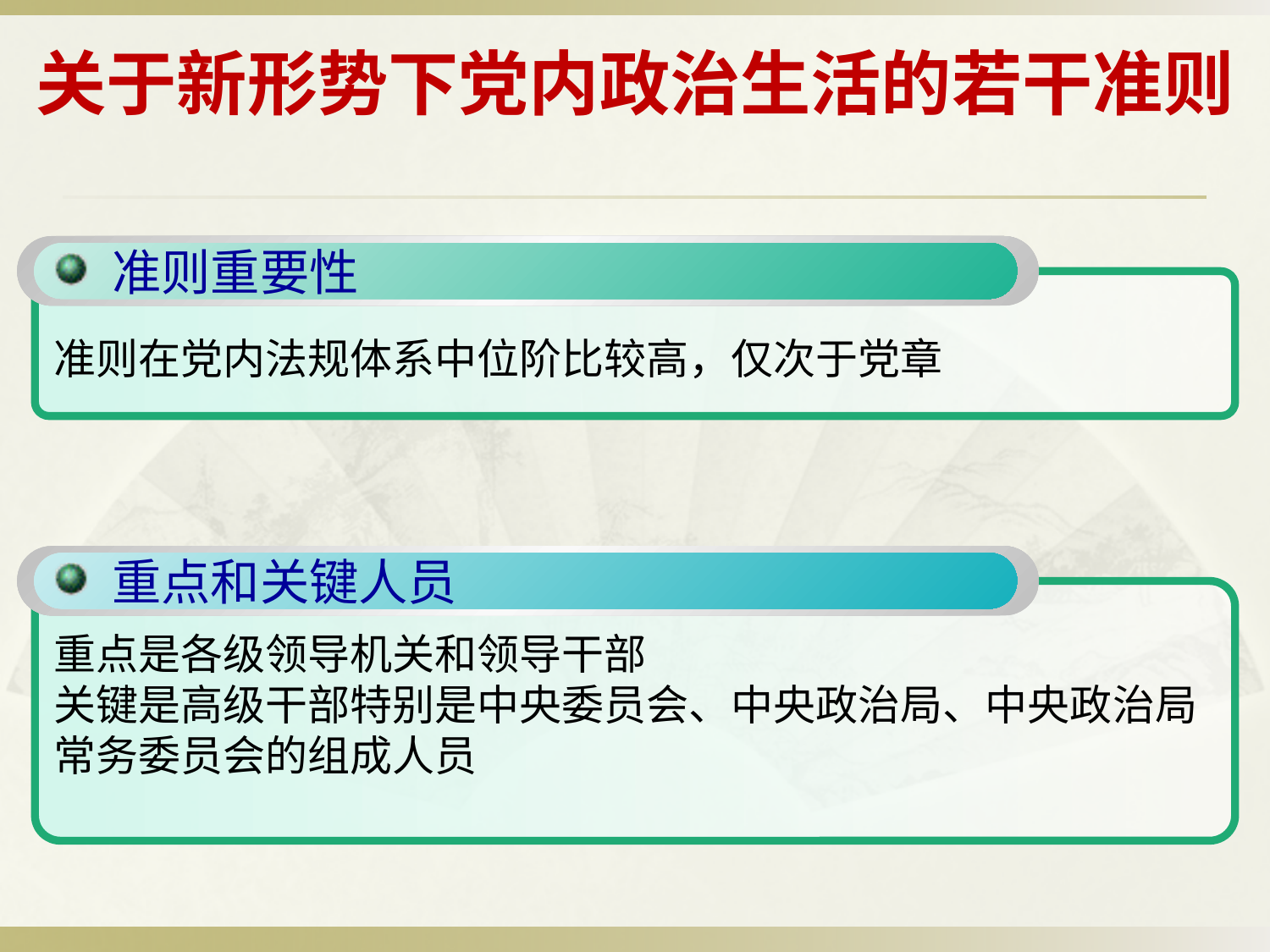

# 关于新形势下党内政治生活的若干准则

 准则重要性

准则在党内法规体系中位阶比较高，仅次于党章

 重点和关键人员

重点是各级领导机关和领导干部
关键是高级干部特别是中央委员会、中央政治局、中央政治局常务委员会的组成人员